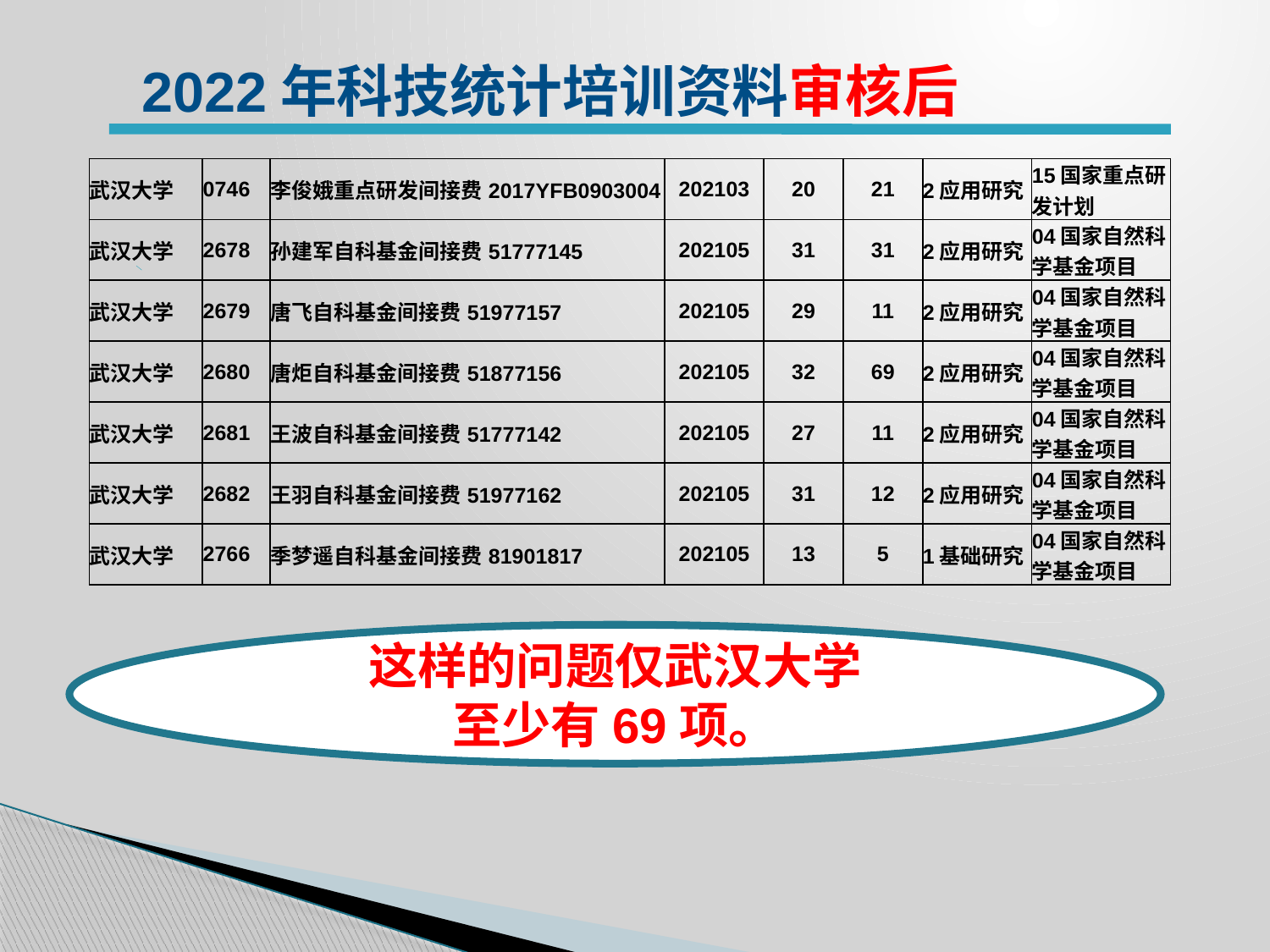

2022年科技统计培训资料审核后
| 武汉大学 | 0746 | 李俊娥重点研发间接费2017YFB0903004 | 202103 | 20 | 21 | 2应用研究 | 15国家重点研发计划 |
| --- | --- | --- | --- | --- | --- | --- | --- |
| 武汉大学 | 2678 | 孙建军自科基金间接费51777145 | 202105 | 31 | 31 | 2应用研究 | 04国家自然科学基金项目 |
| 武汉大学 | 2679 | 唐飞自科基金间接费51977157 | 202105 | 29 | 11 | 2应用研究 | 04国家自然科学基金项目 |
| 武汉大学 | 2680 | 唐炬自科基金间接费51877156 | 202105 | 32 | 69 | 2应用研究 | 04国家自然科学基金项目 |
| 武汉大学 | 2681 | 王波自科基金间接费51777142 | 202105 | 27 | 11 | 2应用研究 | 04国家自然科学基金项目 |
| 武汉大学 | 2682 | 王羽自科基金间接费51977162 | 202105 | 31 | 12 | 2应用研究 | 04国家自然科学基金项目 |
| 武汉大学 | 2766 | 季梦遥自科基金间接费81901817 | 202105 | 13 | 5 | 1基础研究 | 04国家自然科学基金项目 |
这样的问题仅武汉大学
至少有69项。